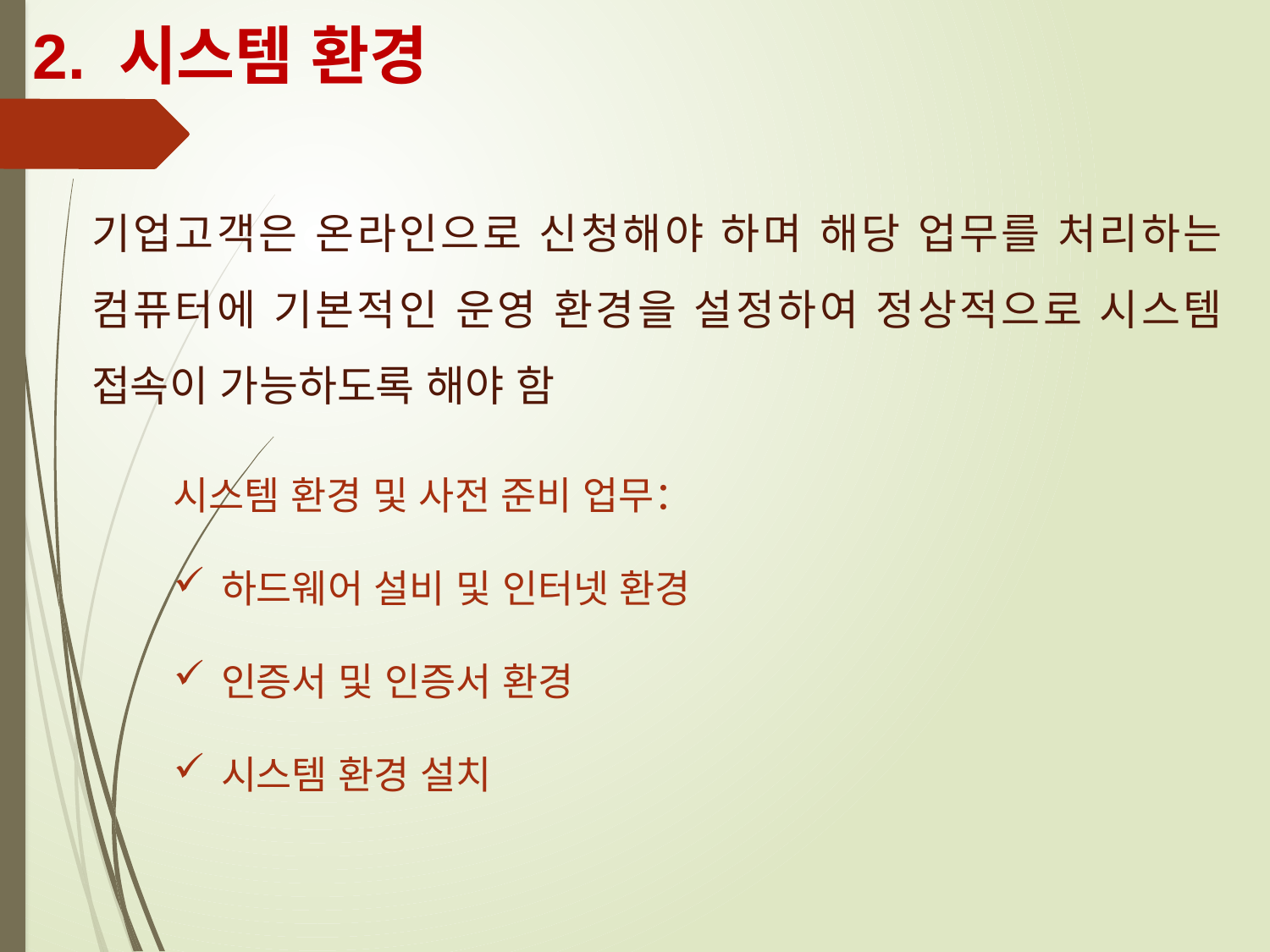

2. 시스템 환경
기업고객은 온라인으로 신청해야 하며 해당 업무를 처리하는 컴퓨터에 기본적인 운영 환경을 설정하여 정상적으로 시스템 접속이 가능하도록 해야 함
시스템 환경 및 사전 준비 업무：
하드웨어 설비 및 인터넷 환경
인증서 및 인증서 환경
시스템 환경 설치